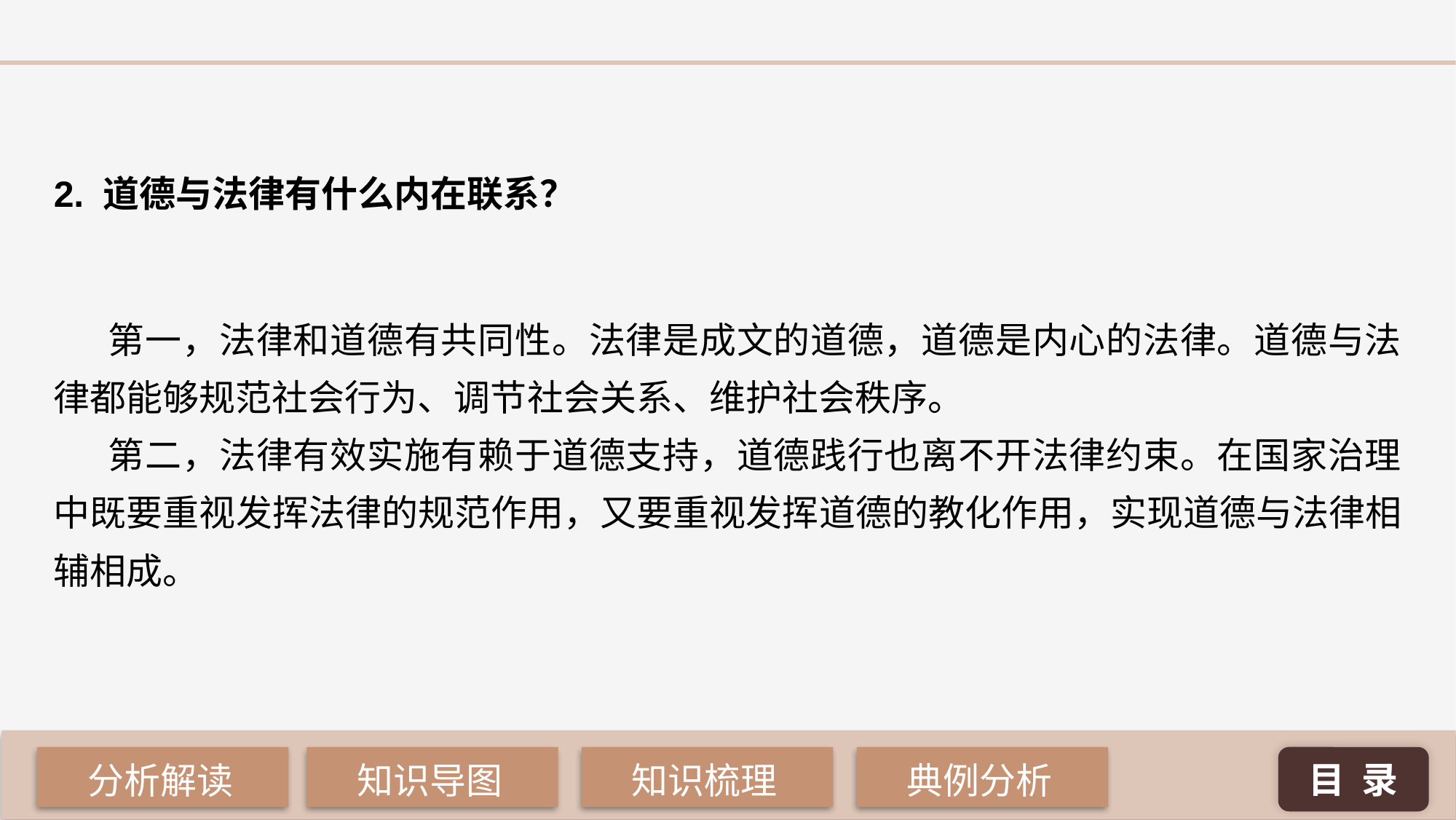

2. 道德与法律有什么内在联系？
第一，法律和道德有共同性。法律是成文的道德，道德是内心的法律。道德与法律都能够规范社会行为、调节社会关系、维护社会秩序。
第二，法律有效实施有赖于道德支持，道德践行也离不开法律约束。在国家治理中既要重视发挥法律的规范作用，又要重视发挥道德的教化作用，实现道德与法律相辅相成。